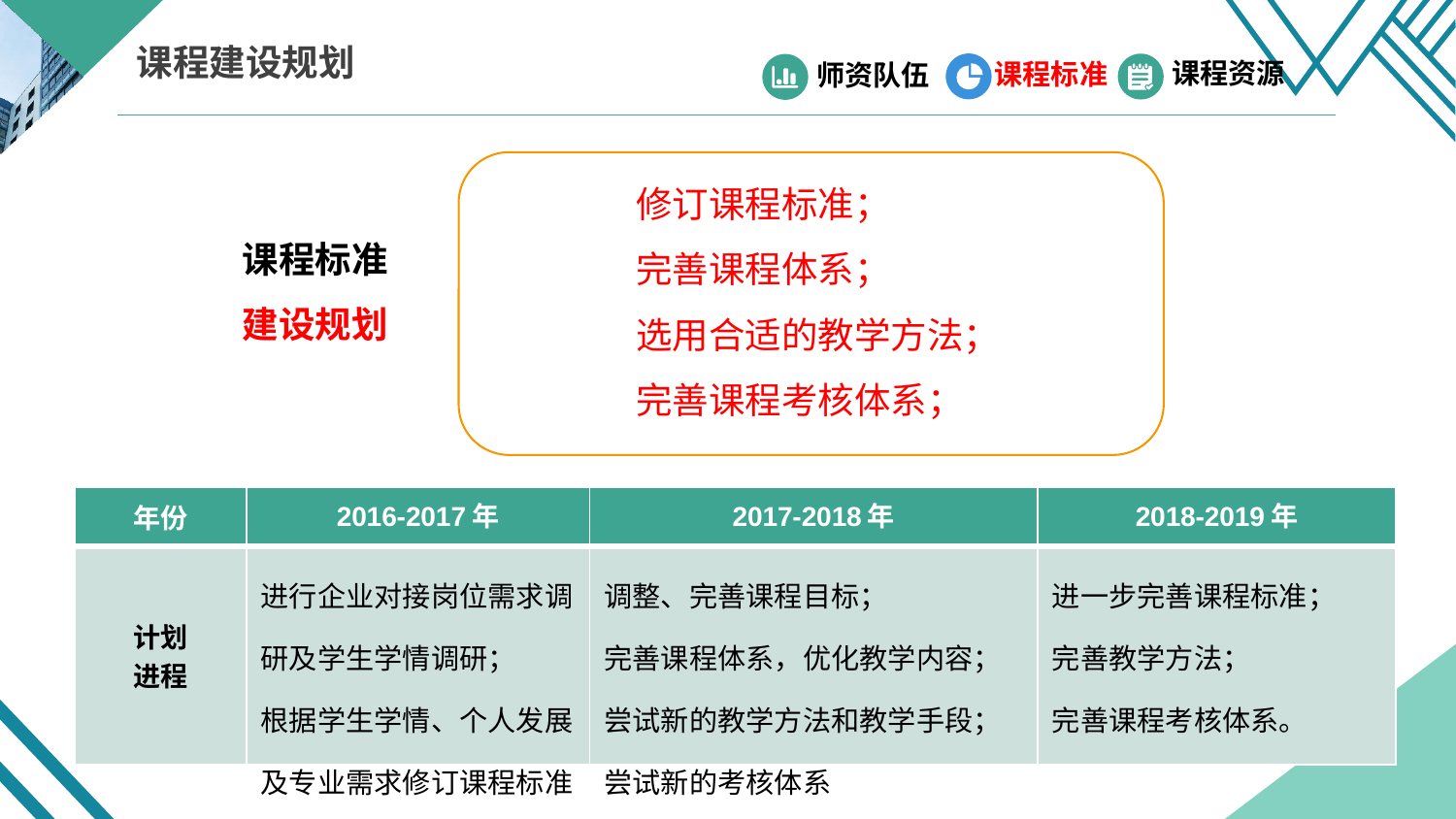

课程建设规划
课程资源
课程标准
师资队伍

修订课程标准；
完善课程体系；
选用合适的教学方法；
完善课程考核体系；

课程标准
建设规划
| 年份 | 2016-2017年 | 2017-2018年 | 2018-2019年 |
| --- | --- | --- | --- |
| 计划 进程 | 进行企业对接岗位需求调研及学生学情调研； 根据学生学情、个人发展及专业需求修订课程标准 | 调整、完善课程目标； 完善课程体系，优化教学内容； 尝试新的教学方法和教学手段； 尝试新的考核体系 | 进一步完善课程标准； 完善教学方法； 完善课程考核体系。 |